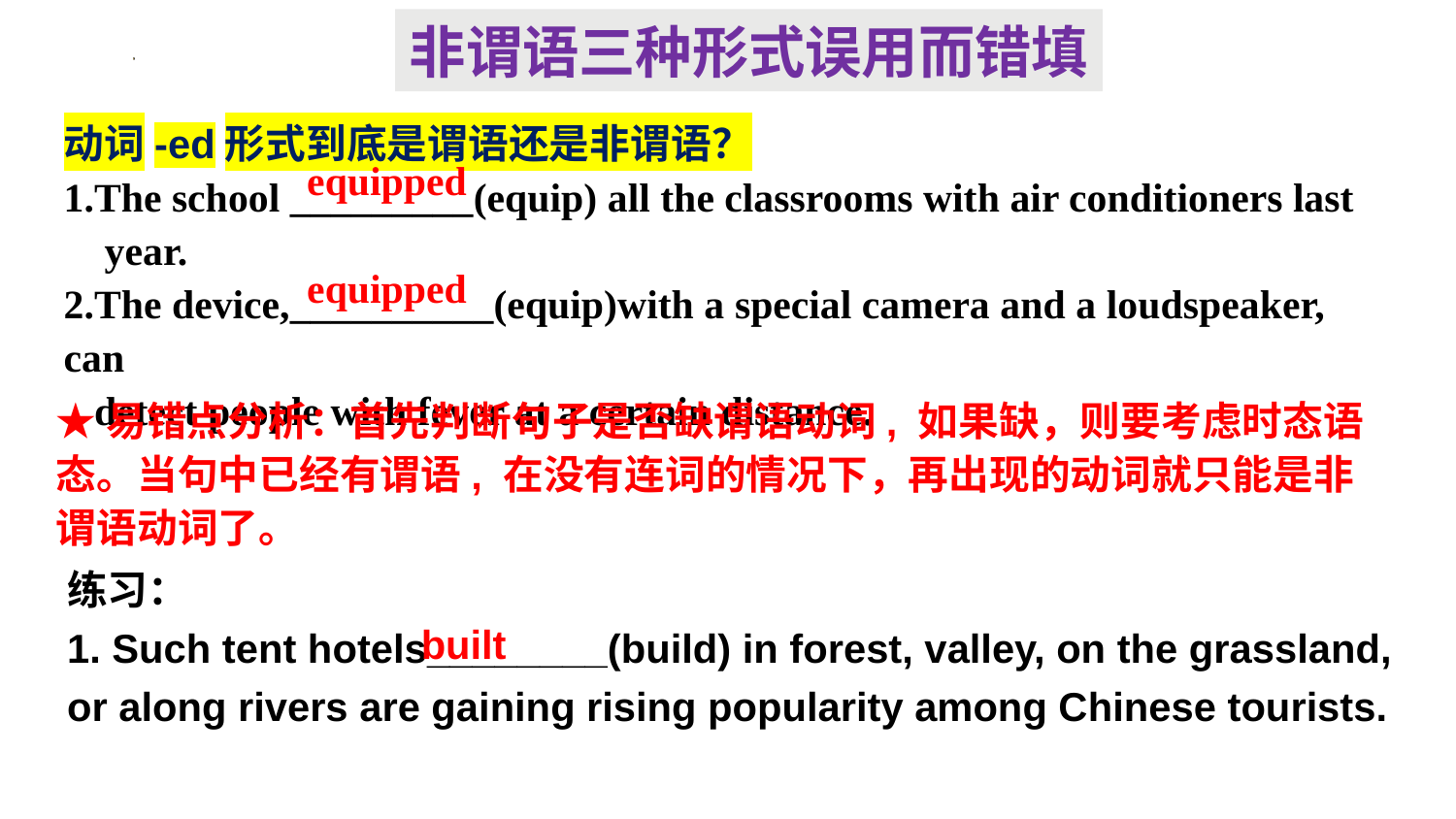

非谓语三种形式误用而错填

动词-ed形式到底是谓语还是非谓语？
1.The school _________(equip) all the classrooms with air conditioners last
    year.
2.The device,__________(equip)with a special camera and a loudspeaker, can
   detect people with fever at a certain distance.
equipped
equipped
★易错点分析：首先判断句子是否缺谓语动词, 如果缺，则要考虑时态语态。当句中已经有谓语, 在没有连词的情况下，再出现的动词就只能是非谓语动词了。
练习：
1. Such tent hotels________(build) in forest, valley, on the grassland, or along rivers are gaining rising popularity among Chinese tourists.
built